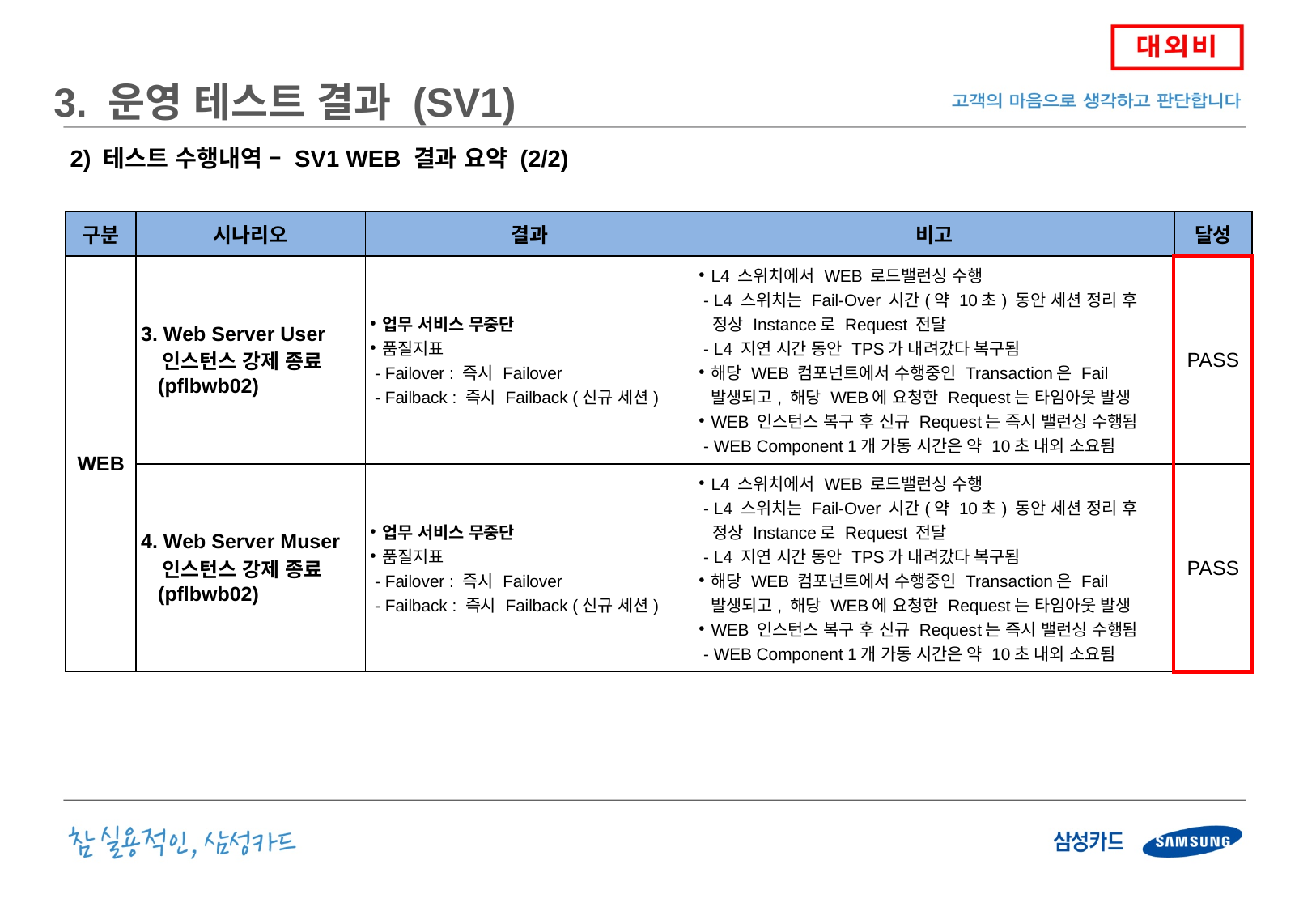

3. 운영 테스트 결과 (SV1)
2) 테스트 수행내역 – SV1 WEB 결과 요약 (2/2)
| 구분 | 시나리오 | 결과 | 비고 | 달성 |
| --- | --- | --- | --- | --- |
| WEB | 3. Web Server User 인스턴스 강제 종료 (pflbwb02) | 업무 서비스 무중단 품질지표 - Failover : 즉시 Failover - Failback : 즉시 Failback (신규 세션) | L4 스위치에서 WEB 로드밸런싱 수행 - L4 스위치는 Fail-Over 시간(약 10초) 동안 세션 정리 후 정상 Instance로 Request 전달 - L4 지연 시간 동안 TPS가 내려갔다 복구됨 해당 WEB 컴포넌트에서 수행중인 Transaction은 Fail 발생되고, 해당 WEB에 요청한 Request는 타임아웃 발생 WEB 인스턴스 복구 후 신규 Request는 즉시 밸런싱 수행됨 - WEB Component 1개 가동 시간은 약 10초 내외 소요됨 | PASS |
|  | 4. Web Server Muser 인스턴스 강제 종료 (pflbwb02) | 업무 서비스 무중단 품질지표 - Failover : 즉시 Failover - Failback : 즉시 Failback (신규 세션) | L4 스위치에서 WEB 로드밸런싱 수행 - L4 스위치는 Fail-Over 시간(약 10초) 동안 세션 정리 후 정상 Instance로 Request 전달 - L4 지연 시간 동안 TPS가 내려갔다 복구됨 해당 WEB 컴포넌트에서 수행중인 Transaction은 Fail 발생되고, 해당 WEB에 요청한 Request는 타임아웃 발생 WEB 인스턴스 복구 후 신규 Request는 즉시 밸런싱 수행됨 - WEB Component 1개 가동 시간은 약 10초 내외 소요됨 | PASS |